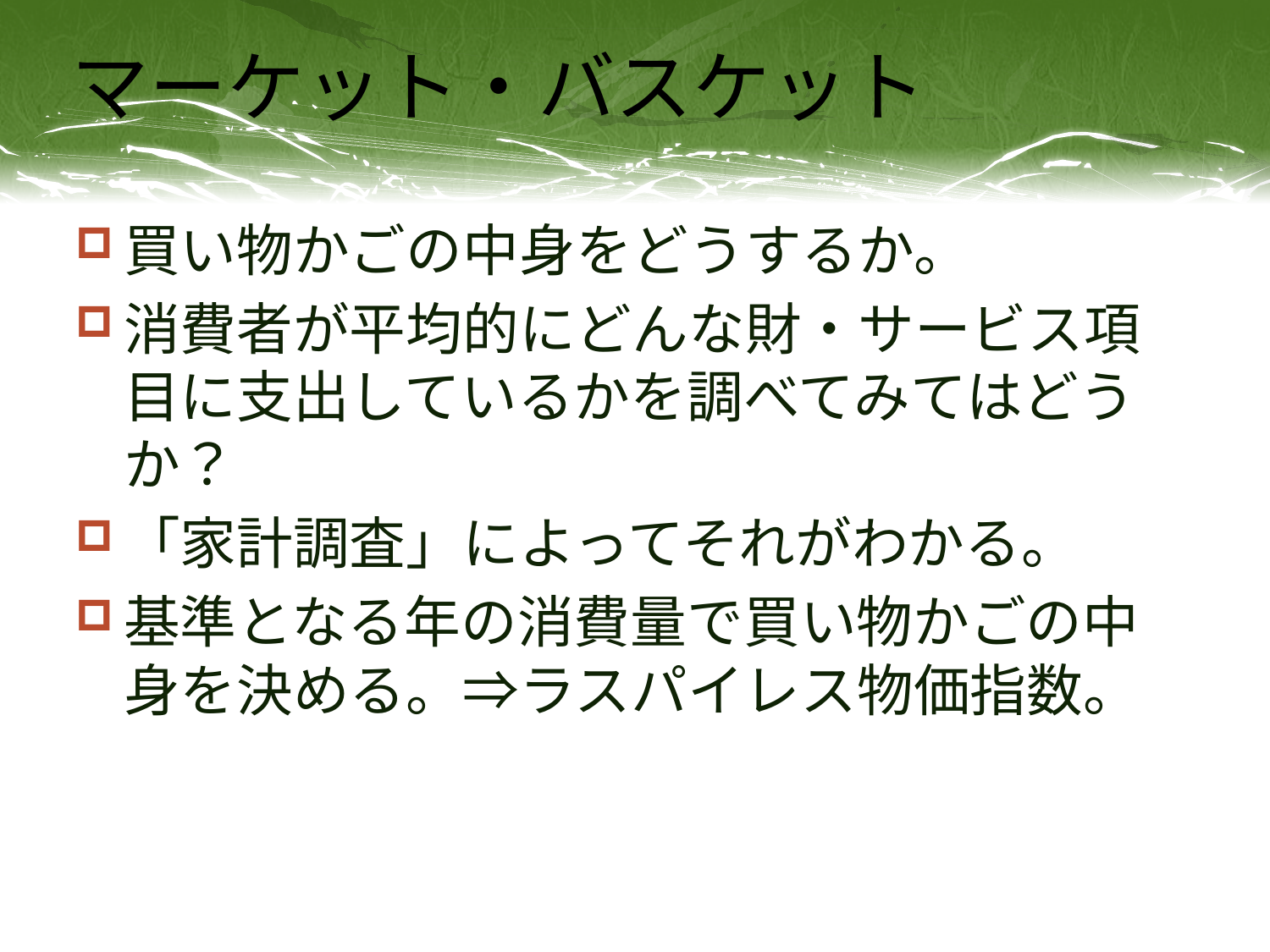

# マーケット・バスケット
買い物かごの中身をどうするか。
消費者が平均的にどんな財・サービス項目に支出しているかを調べてみてはどうか？
「家計調査」によってそれがわかる。
基準となる年の消費量で買い物かごの中身を決める。⇒ラスパイレス物価指数。